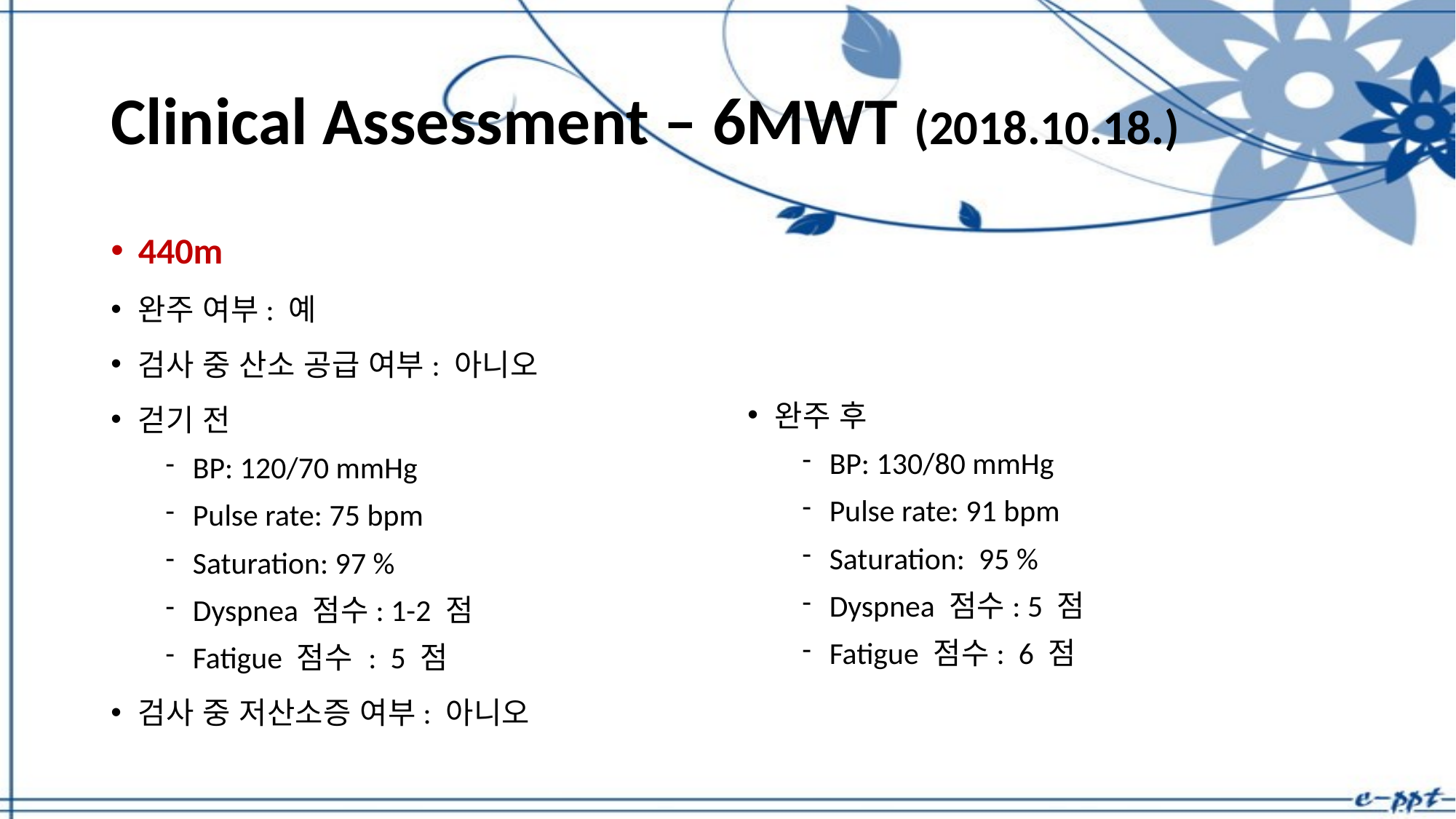

# Clinical Assessment – 6MWT (2018.10.18.)
440m
완주 여부: 예
검사 중 산소 공급 여부: 아니오
걷기 전
BP: 120/70 mmHg
Pulse rate: 75 bpm
Saturation: 97 %
Dyspnea 점수: 1-2 점
Fatigue 점수 :  5 점
검사 중 저산소증 여부: 아니오

완주 후
BP: 130/80 mmHg
Pulse rate: 91 bpm
Saturation:  95 %
Dyspnea 점수: 5 점
Fatigue 점수:  6 점